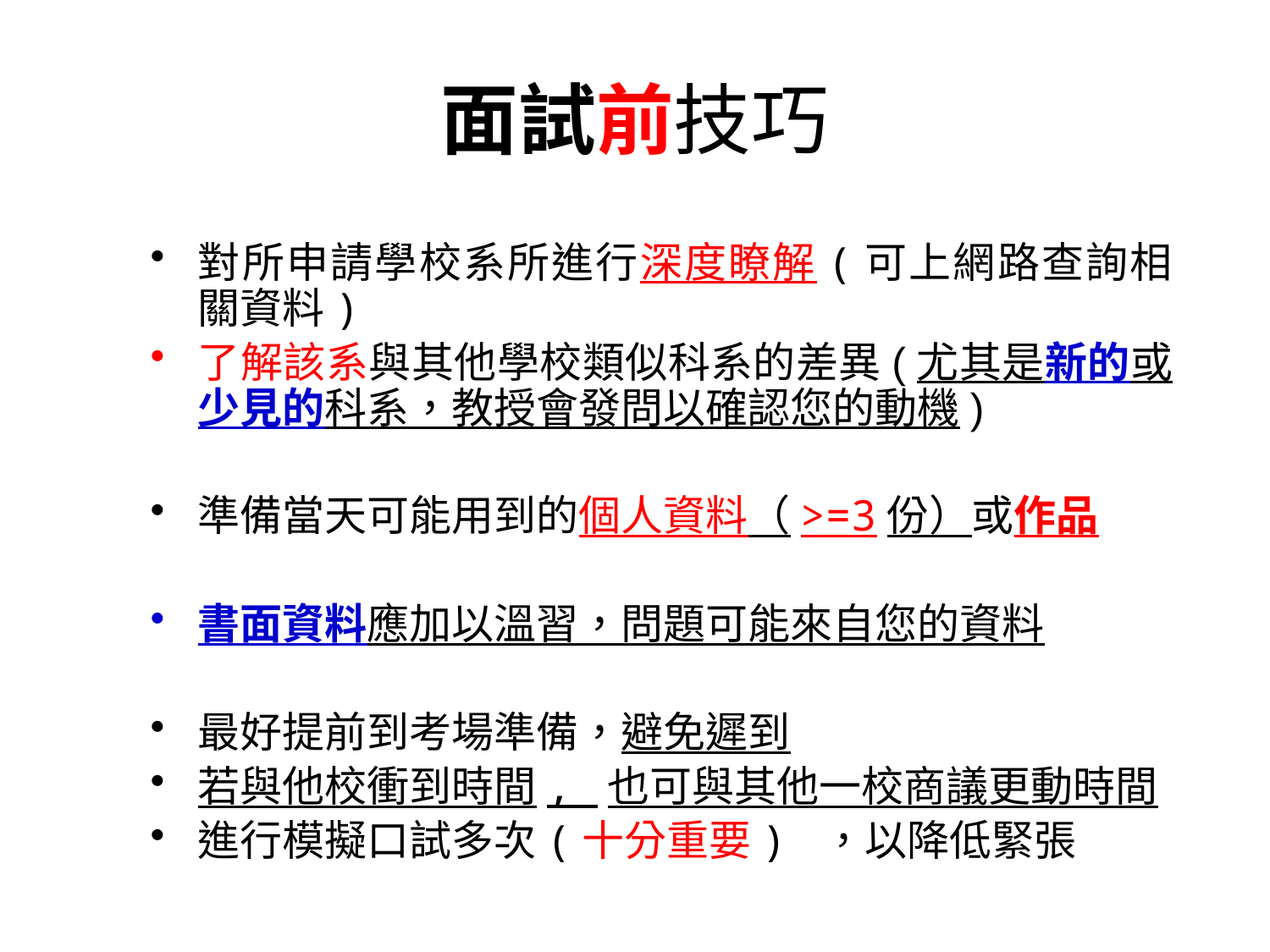

# 面試前技巧

對所申請學校系所進行深度瞭解(可上網路查詢相關資料)
了解該系與其他學校類似科系的差異(尤其是新的或少見的科系，教授會發問以確認您的動機)

準備當天可能用到的個人資料（>=3份）或作品

書面資料應加以溫習，問題可能來自您的資料

最好提前到考場準備，避免遲到
若與他校衝到時間, 也可與其他一校商議更動時間
進行模擬口試多次(十分重要) ，以降低緊張